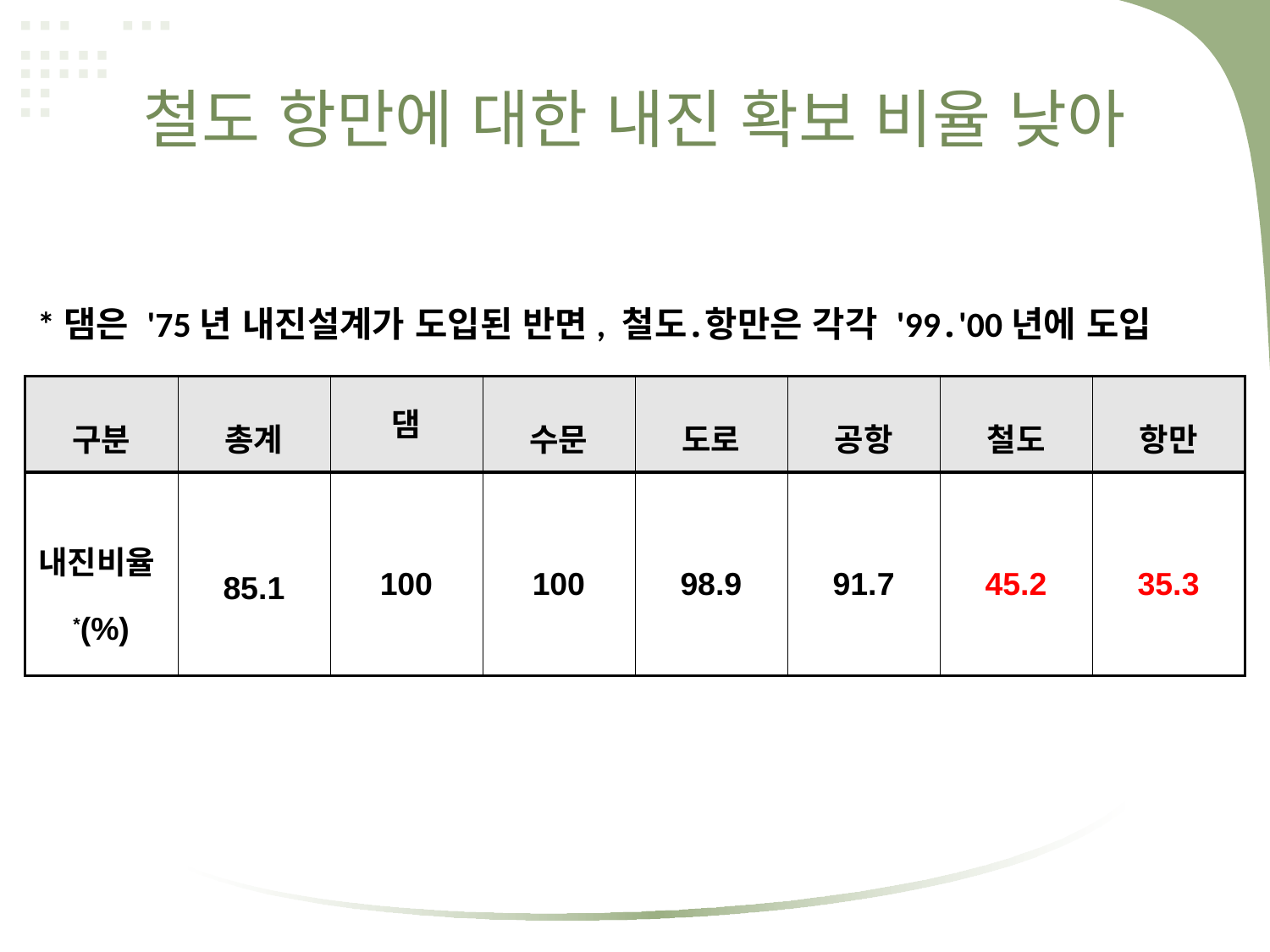

# 철도 항만에 대한 내진 확보 비율 낮아
*댐은 '75년 내진설계가 도입된 반면, 철도․항만은 각각 '99․'00년에 도입

| 구분 | 총계 | 댐 | 수문 | 도로 | 공항 | 철도 | 항만 |
| --- | --- | --- | --- | --- | --- | --- | --- |
| 내진비율\*(%) | 85.1 | 100 | 100 | 98.9 | 91.7 | 45.2 | 35.3 |